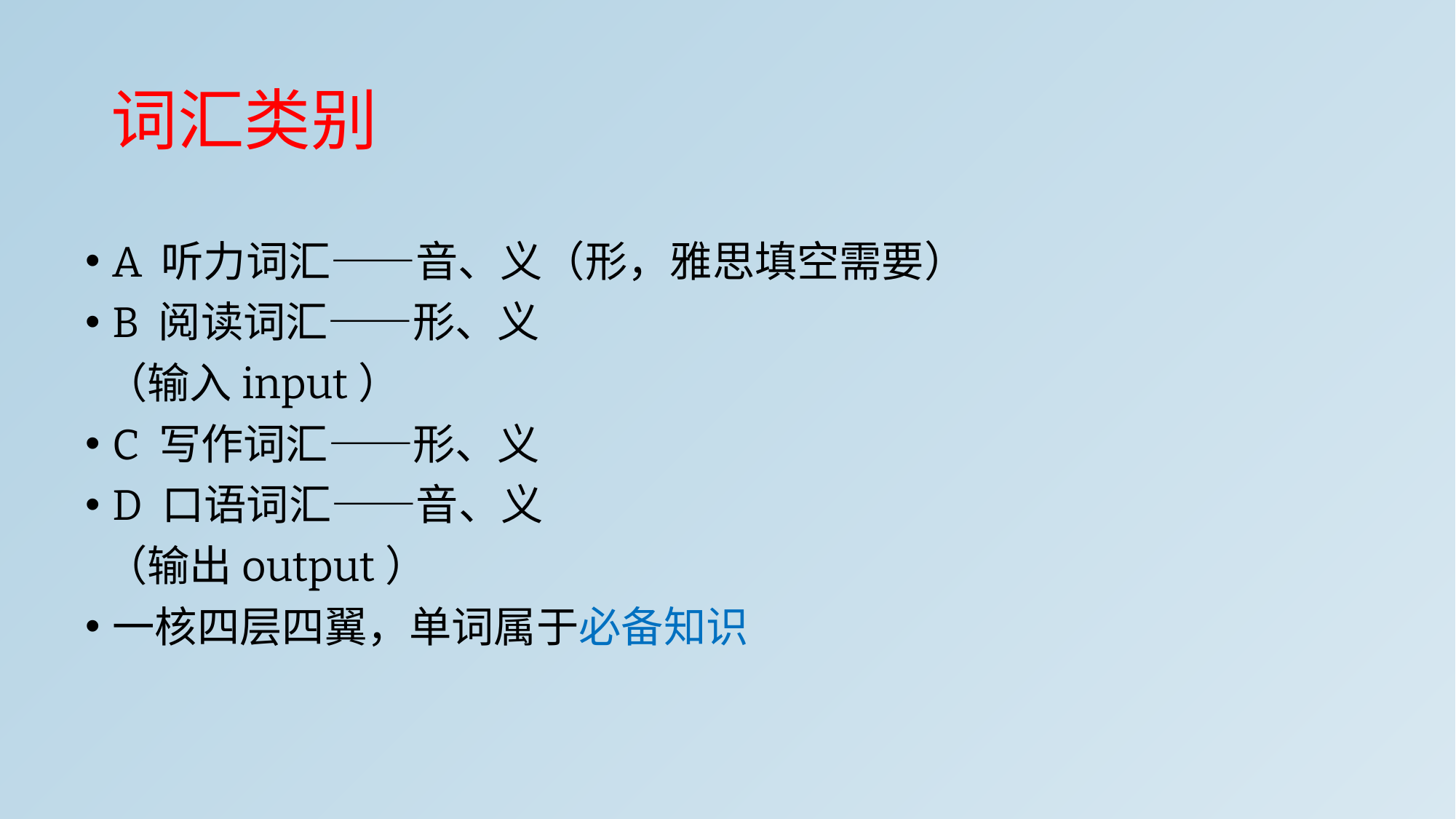

# 词汇类别

A 听力词汇——音、义（形，雅思填空需要）
B 阅读词汇——形、义
 （输入input）
C 写作词汇——形、义
D 口语词汇——音、义
 （输出output）
一核四层四翼，单词属于必备知识